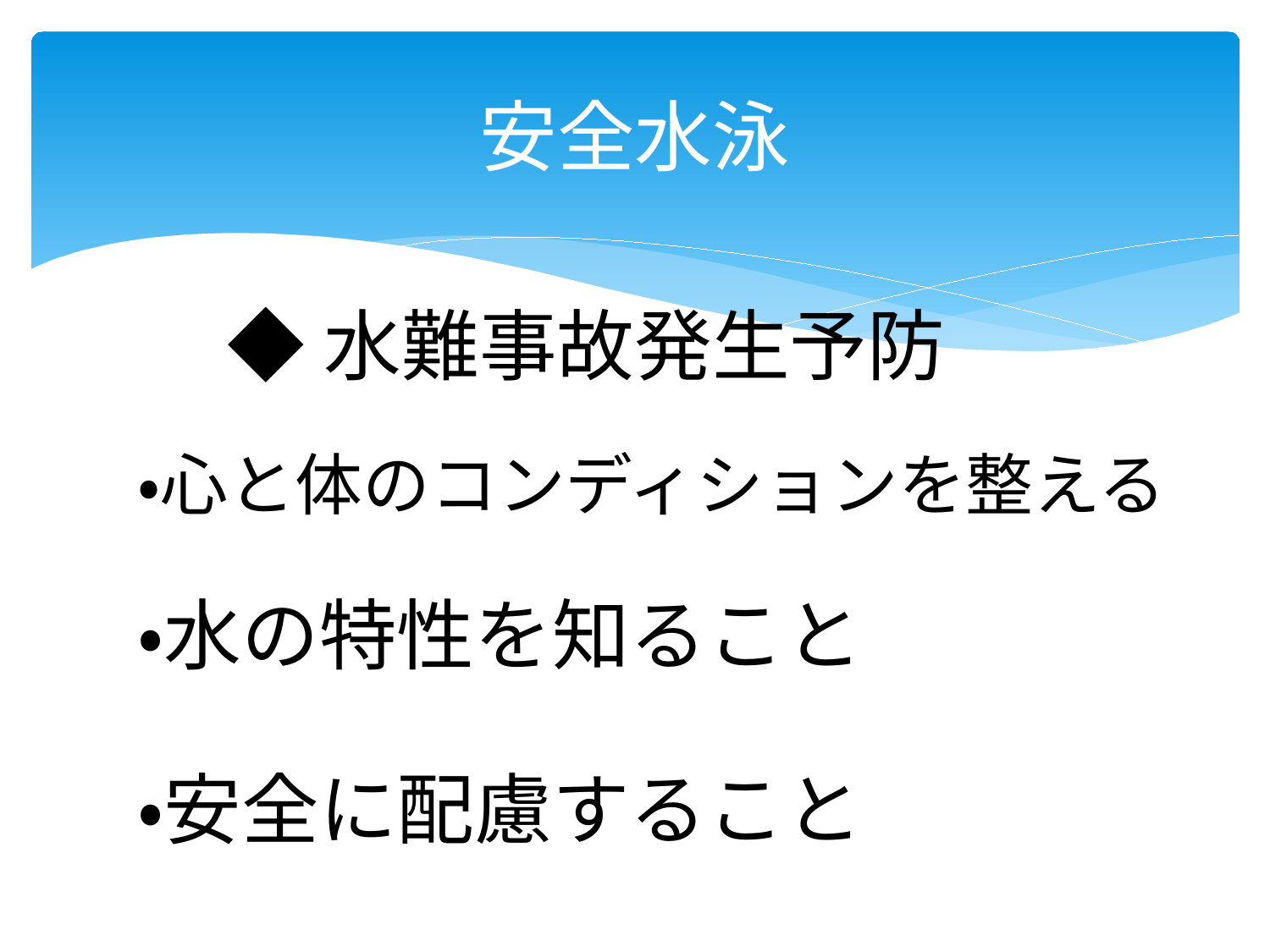

# 安全水泳
◆水難事故発生予防
・心と体のコンディションを整える
・水の特性を知ること
・安全に配慮すること